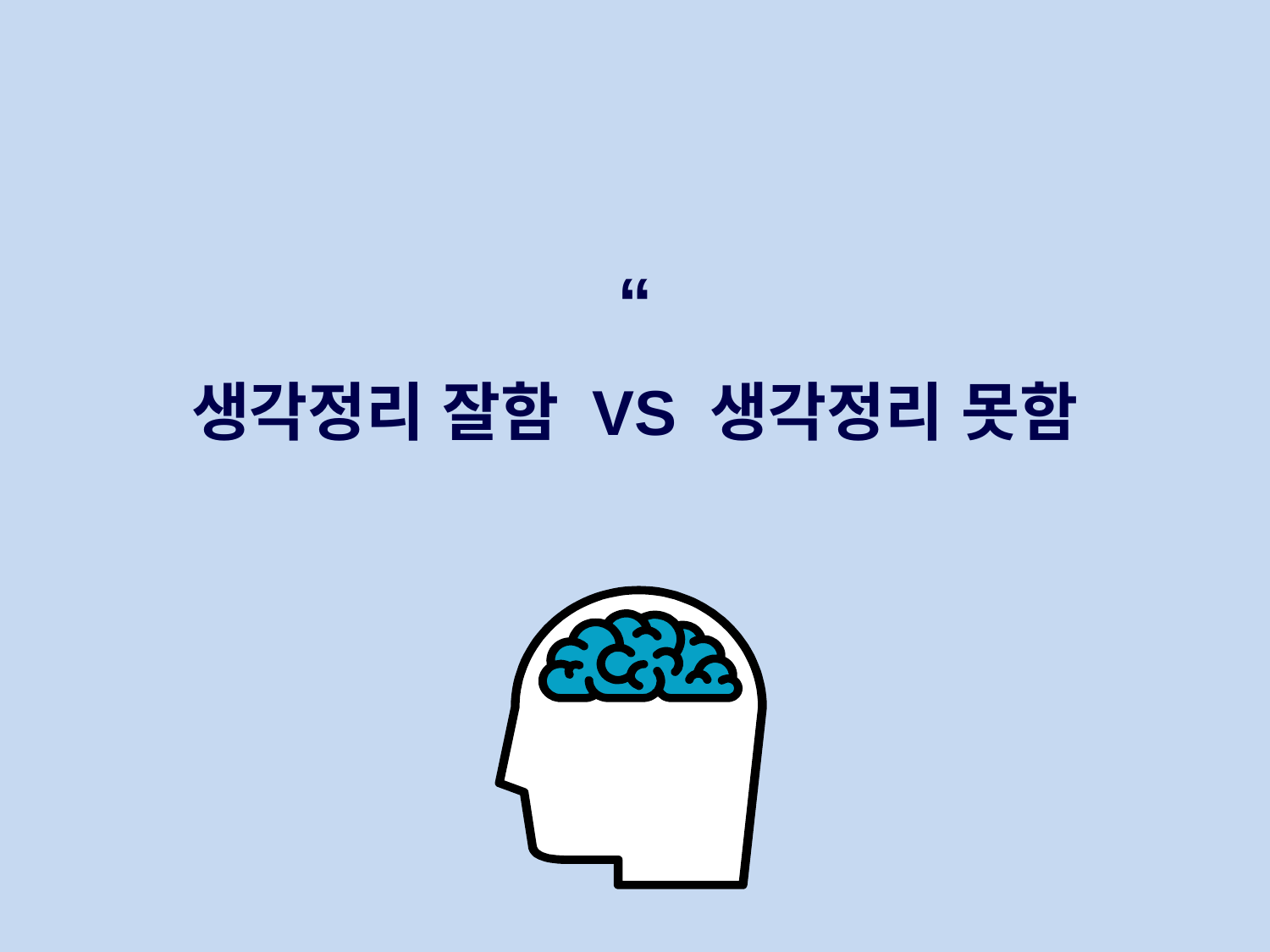

“

생각정리 잘함 VS 생각정리 못함

“